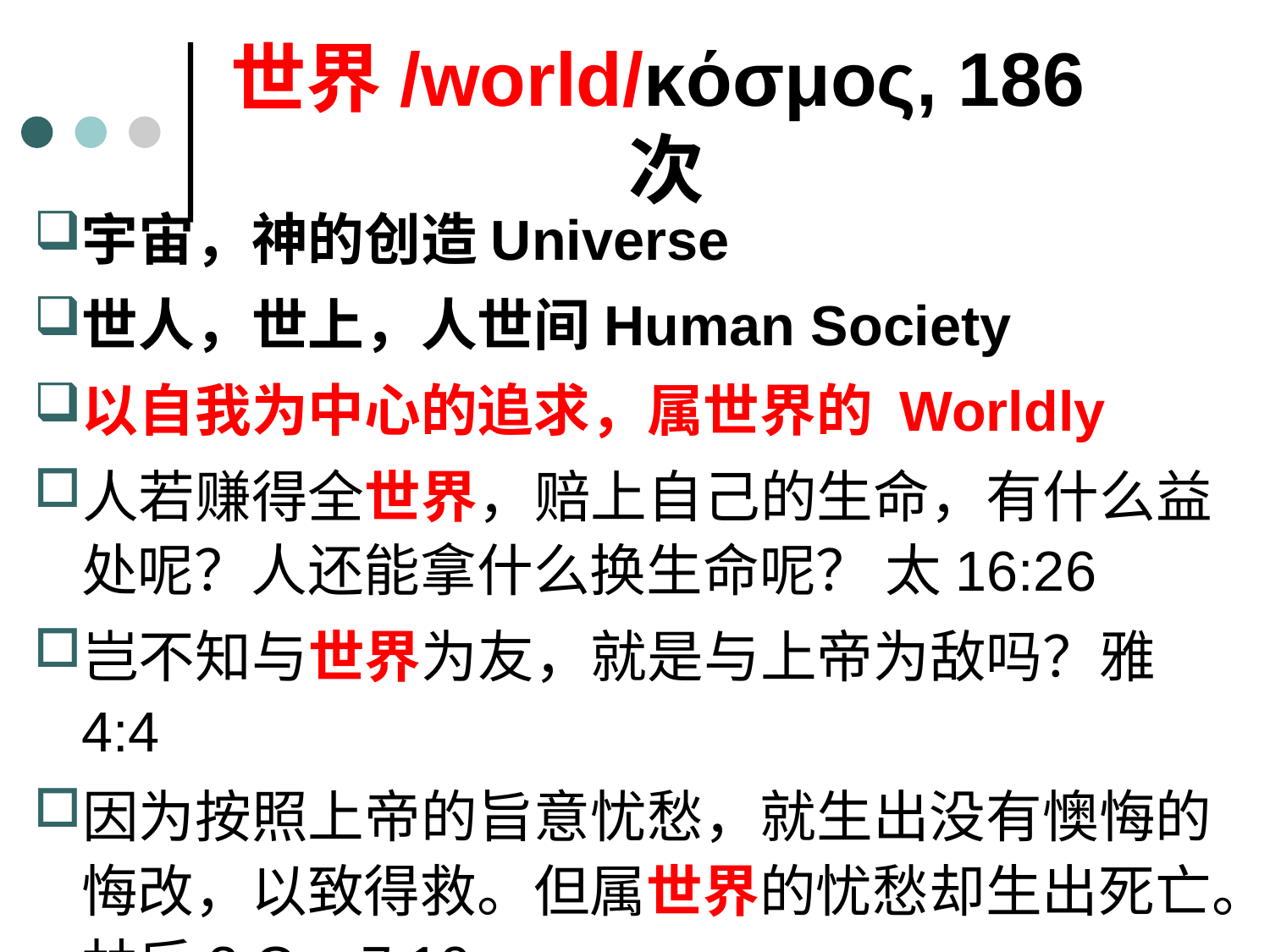

# 世界/world/κόσμος, 186次
宇宙，神的创造Universe
世人，世上，人世间Human Society
以自我为中心的追求，属世界的 Worldly
人若赚得全世界，赔上自己的生命，有什么益处呢？人还能拿什么换生命呢？ 太16:26
岂不知与世界为友，就是与上帝为敌吗？雅4:4
因为按照上帝的旨意忧愁，就生出没有懊悔的悔改，以致得救。但属世界的忧愁却生出死亡。林后2 Cor 7:10